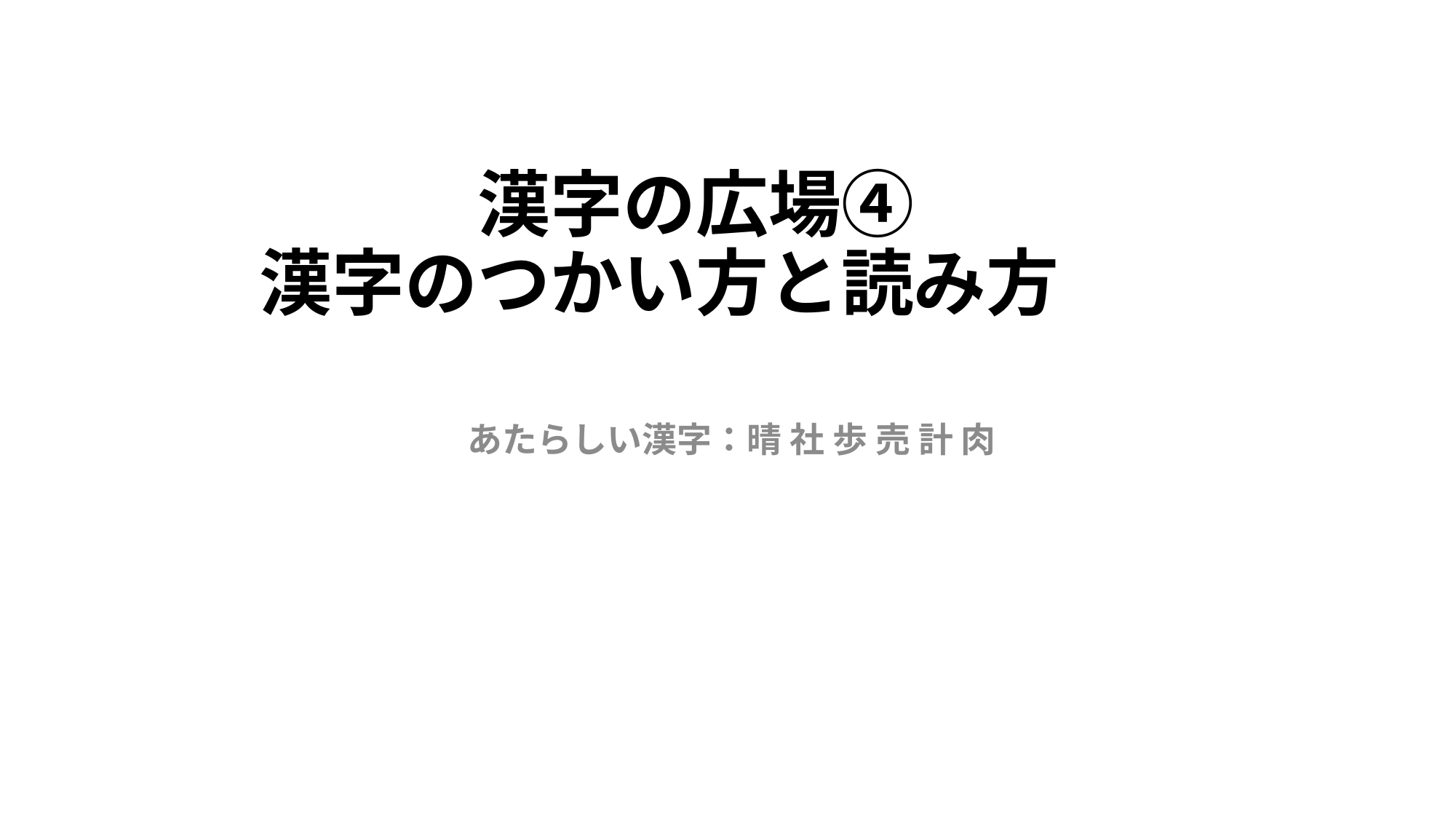

# 漢字の広場④　 漢字のつかい方と読み方
あたらしい漢字：晴 社 歩 売 計 肉